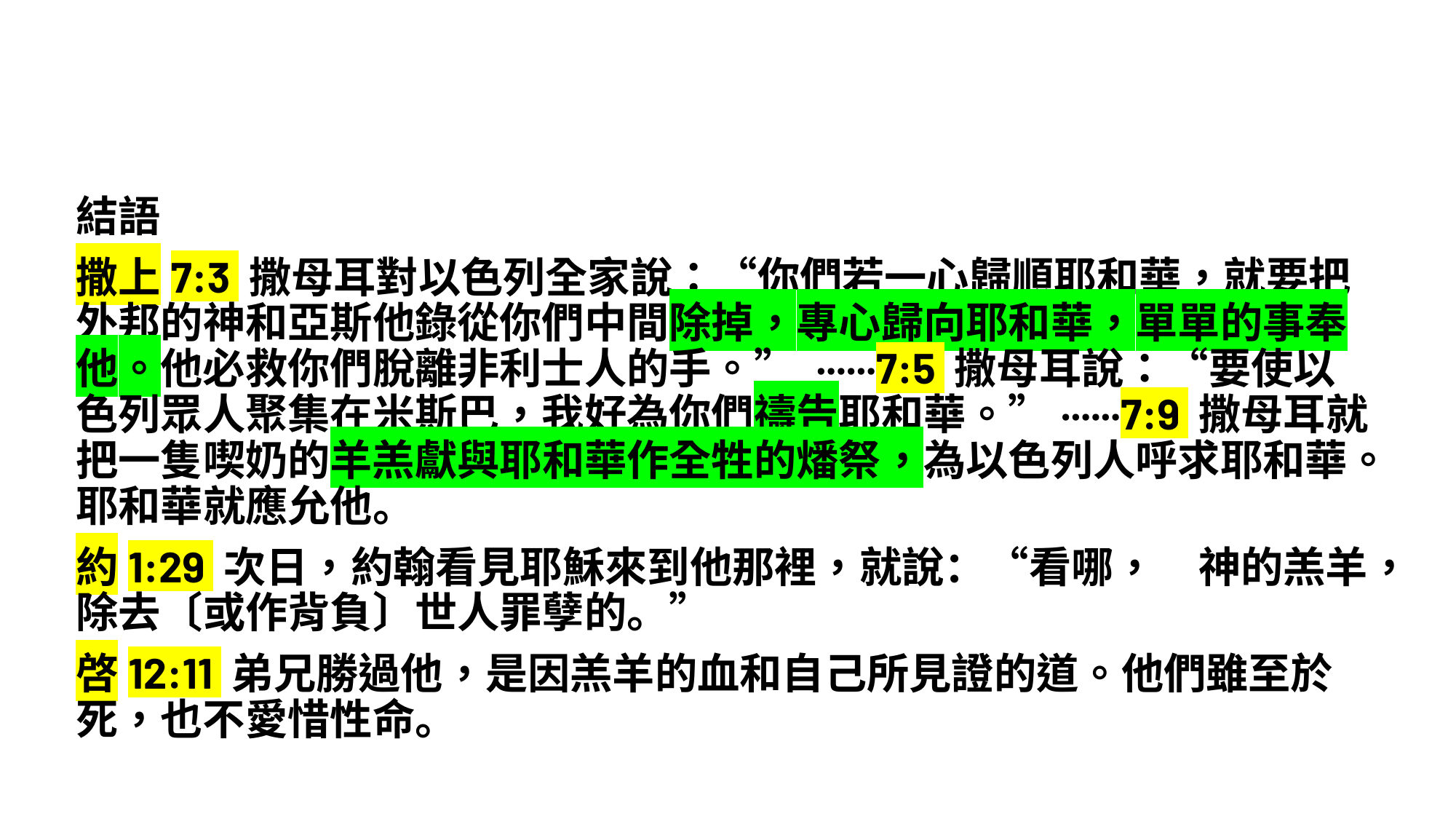

結語
撒上7:3 撒母耳對以色列全家說：“你們若一心歸順耶和華，就要把外邦的神和亞斯他錄從你們中間除掉，專心歸向耶和華，單單的事奉他。他必救你們脫離非利士人的手。” ······7:5 撒母耳說：“要使以色列眾人聚集在米斯巴，我好為你們禱告耶和華。”······7:9 撒母耳就把一隻喫奶的羊羔獻與耶和華作全牲的燔祭，為以色列人呼求耶和華。耶和華就應允他。
約1:29 次日，約翰看見耶穌來到他那裡，就說：“看哪，　神的羔羊，除去〔或作背負〕世人罪孽的。”
啓12:11 弟兄勝過他，是因羔羊的血和自己所見證的道。他們雖至於死，也不愛惜性命。